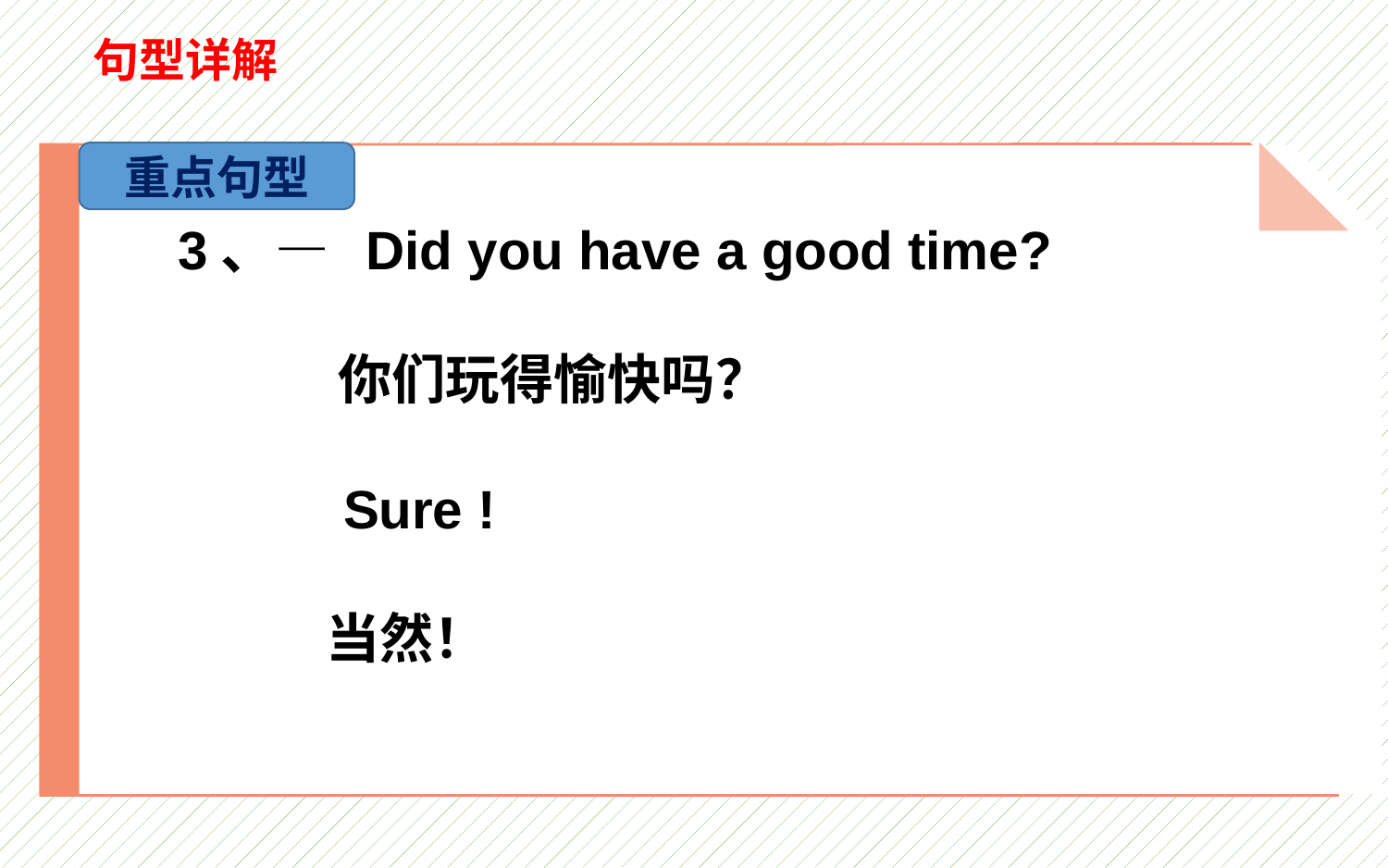

句型详解

重点句型

3、—  Did you have a good time?

            你们玩得愉快吗？

           Sure !

           当然！